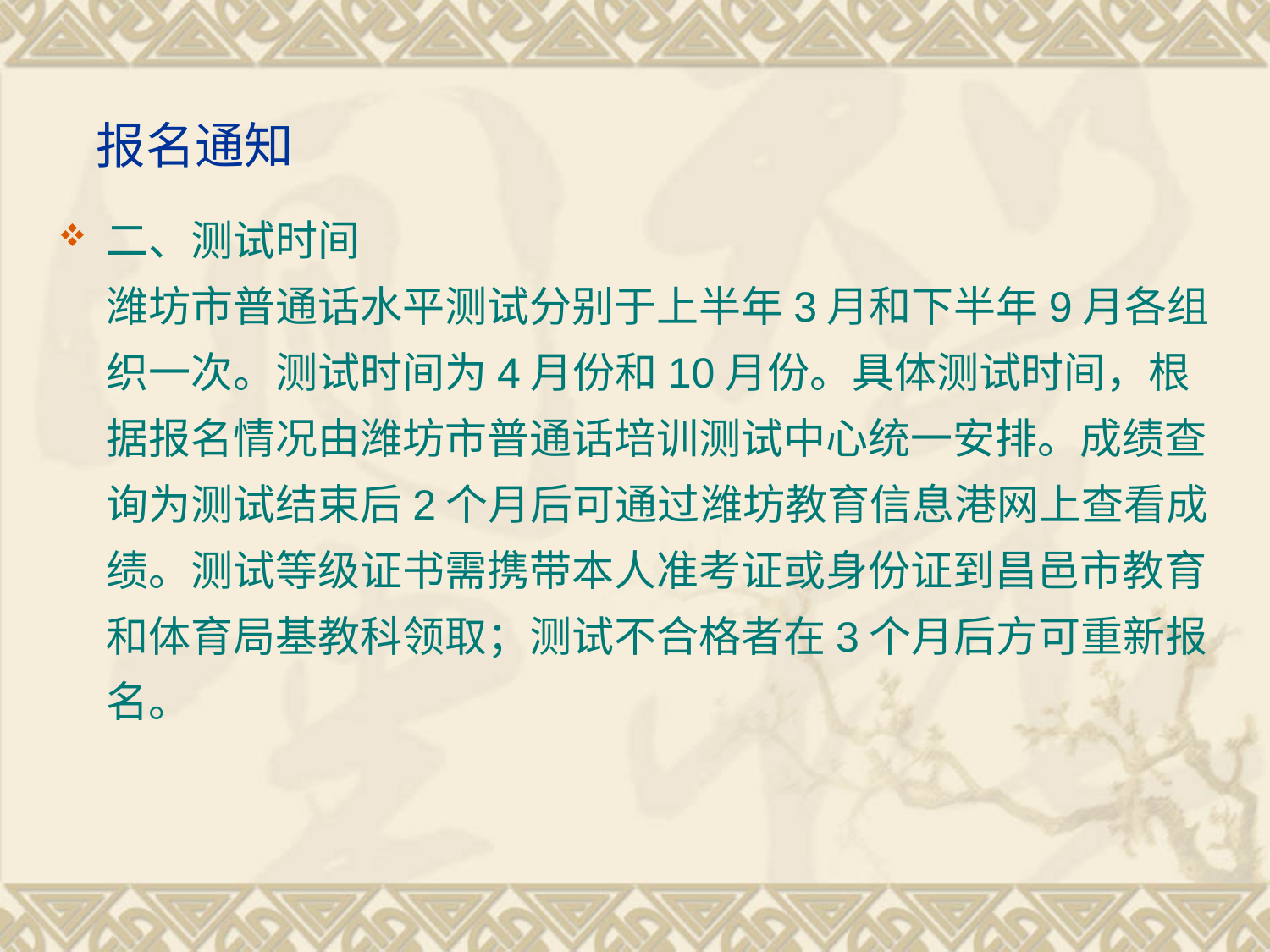

# 报名通知
二、测试时间
潍坊市普通话水平测试分别于上半年3月和下半年9月各组织一次。测试时间为4月份和10月份。具体测试时间，根据报名情况由潍坊市普通话培训测试中心统一安排。成绩查询为测试结束后2个月后可通过潍坊教育信息港网上查看成绩。测试等级证书需携带本人准考证或身份证到昌邑市教育和体育局基教科领取；测试不合格者在3个月后方可重新报名。